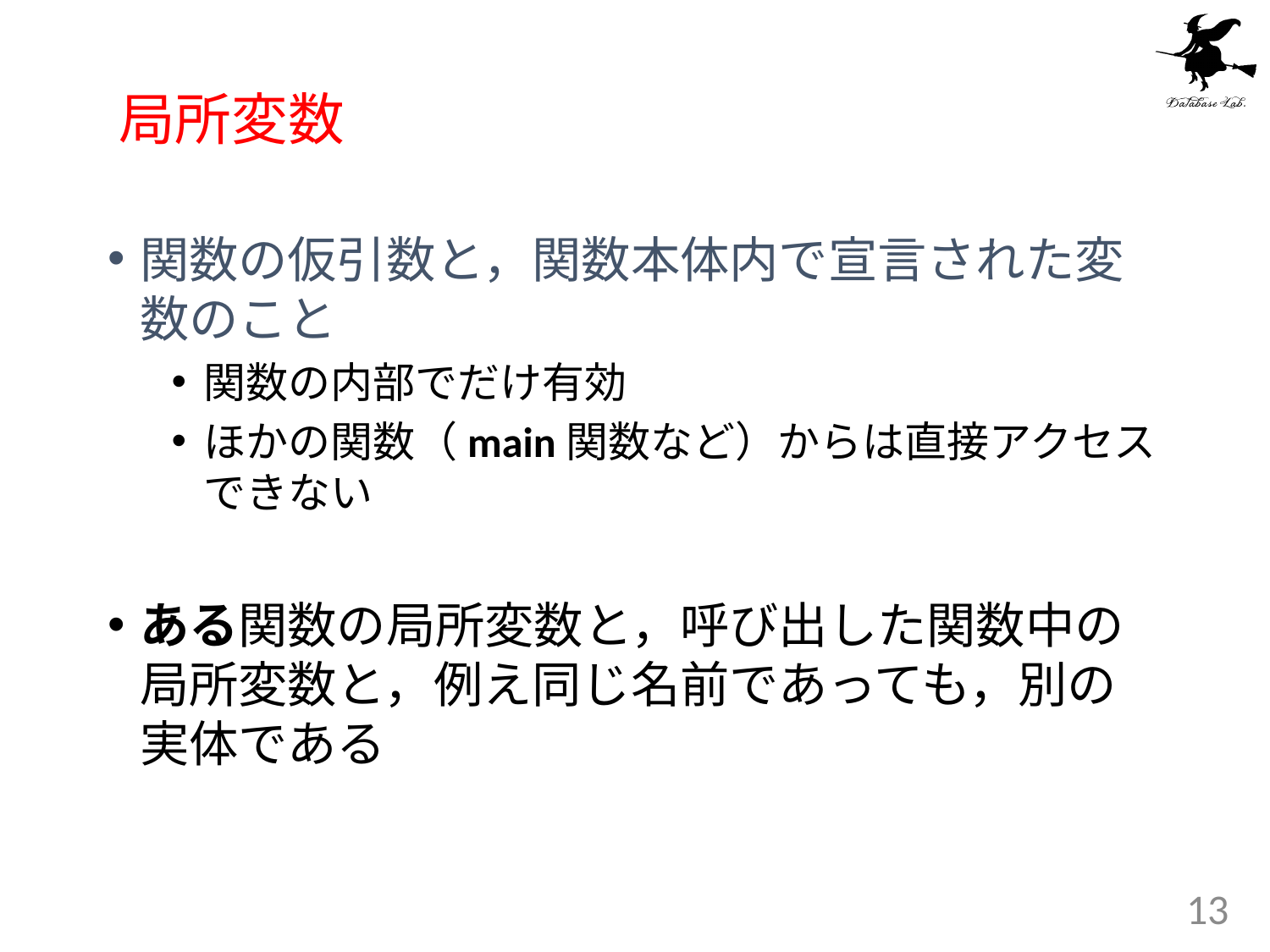

# 局所変数
関数の仮引数と，関数本体内で宣言された変数のこと
関数の内部でだけ有効
ほかの関数（main関数など）からは直接アクセスできない

ある関数の局所変数と，呼び出した関数中の局所変数と，例え同じ名前であっても，別の実体である
13